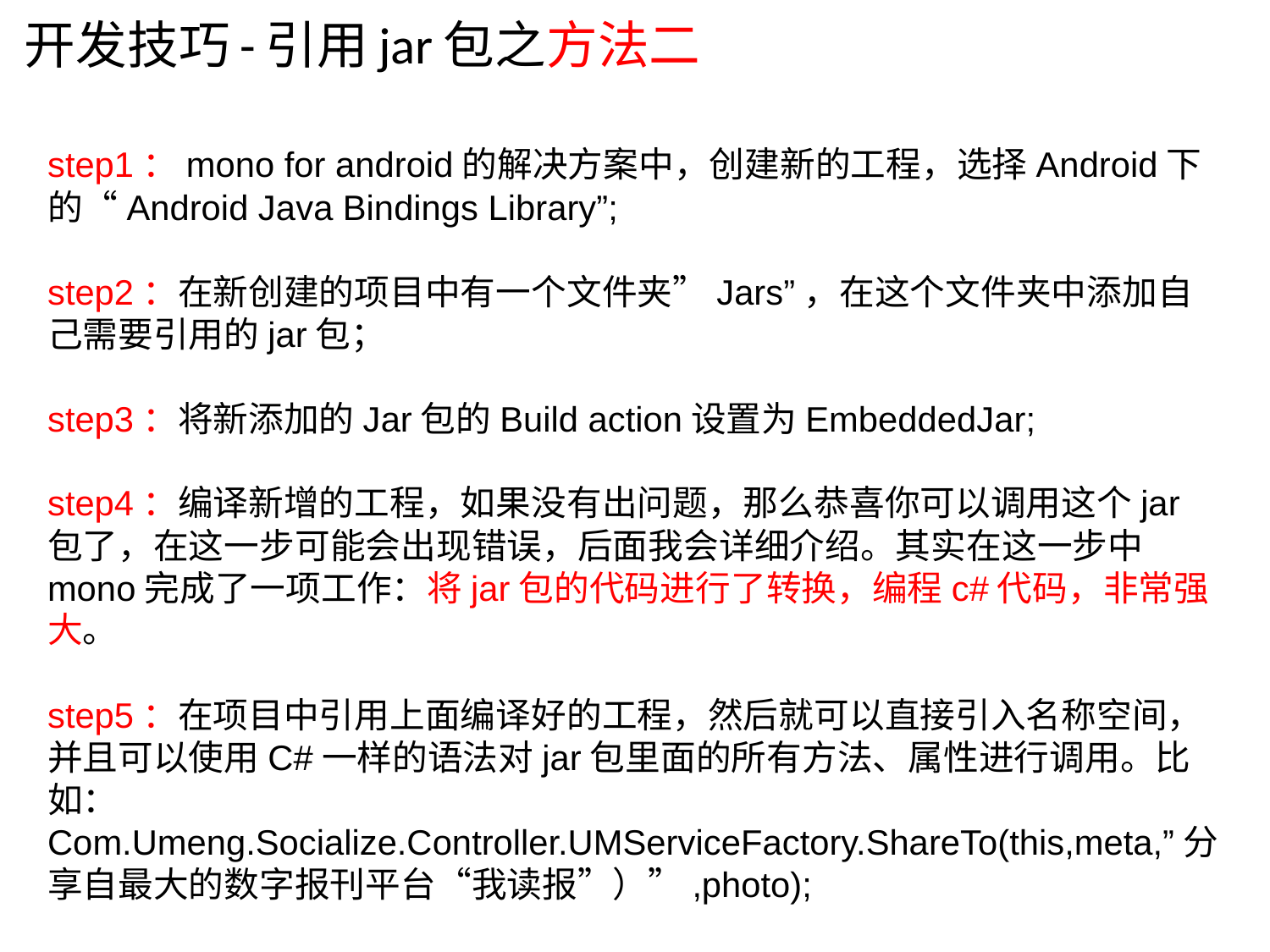

# 开发技巧-引用jar包之方法二
step1：mono for android的解决方案中，创建新的工程，选择Android下的“Android Java Bindings Library”;

step2：在新创建的项目中有一个文件夹”Jars”，在这个文件夹中添加自己需要引用的jar包；

step3：将新添加的Jar包的Build action设置为EmbeddedJar;

step4：编译新增的工程，如果没有出问题，那么恭喜你可以调用这个jar包了，在这一步可能会出现错误，后面我会详细介绍。其实在这一步中mono完成了一项工作：将jar包的代码进行了转换，编程c#代码，非常强大。

step5：在项目中引用上面编译好的工程，然后就可以直接引入名称空间，并且可以使用C#一样的语法对jar包里面的所有方法、属性进行调用。比如：
Com.Umeng.Socialize.Controller.UMServiceFactory.ShareTo(this,meta,”分享自最大的数字报刊平台“我读报”）”,photo);